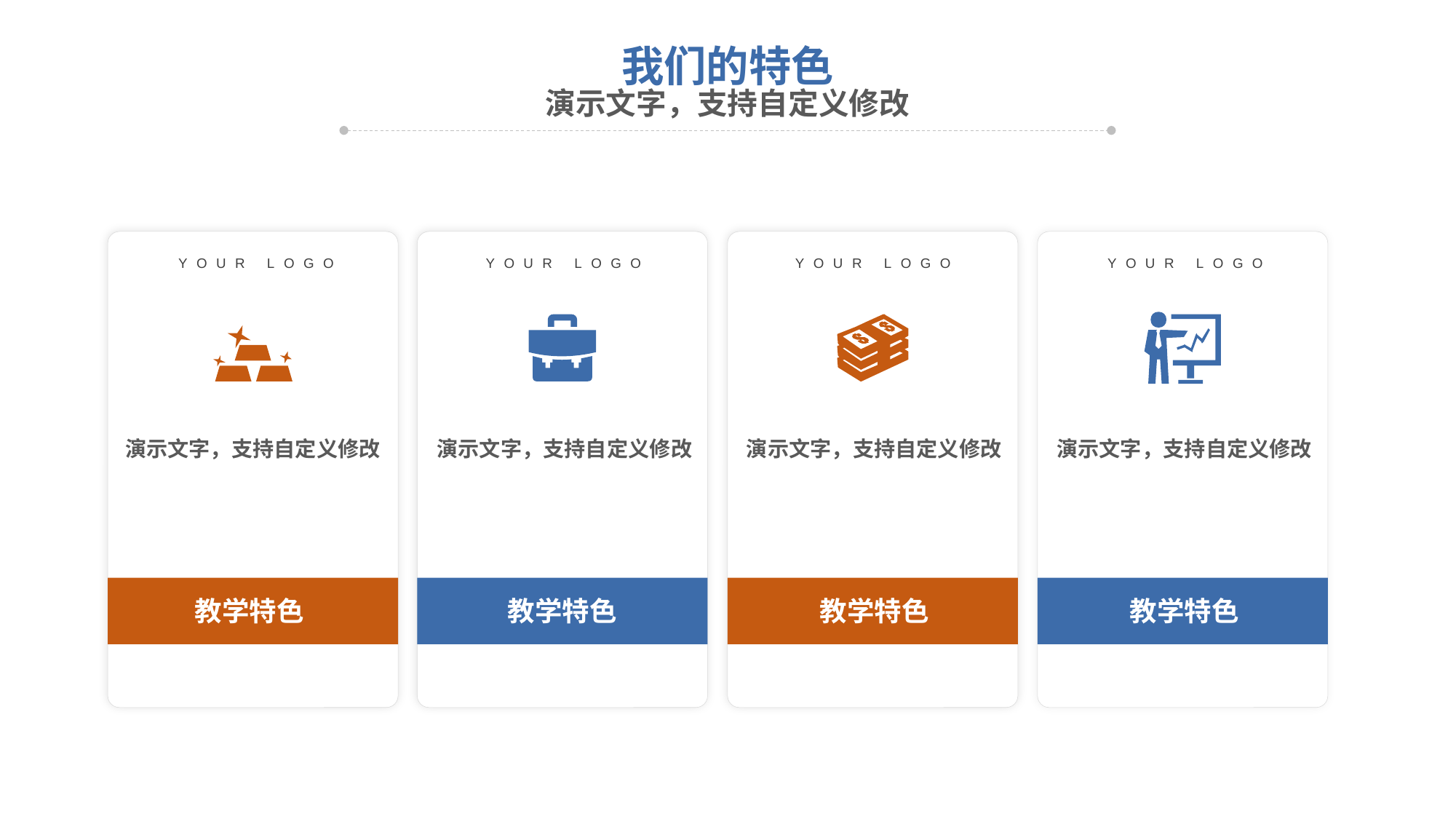

我们的特色
演示文字，支持自定义修改

YOUR LOGO
演示文字，支持自定义修改

教学特色

YOUR LOGO
演示文字，支持自定义修改

Perfect Concept
教学特色

YOUR LOGO
演示文字，支持自定义修改
教学特色

YOUR LOGO
演示文字，支持自定义修改
教学特色